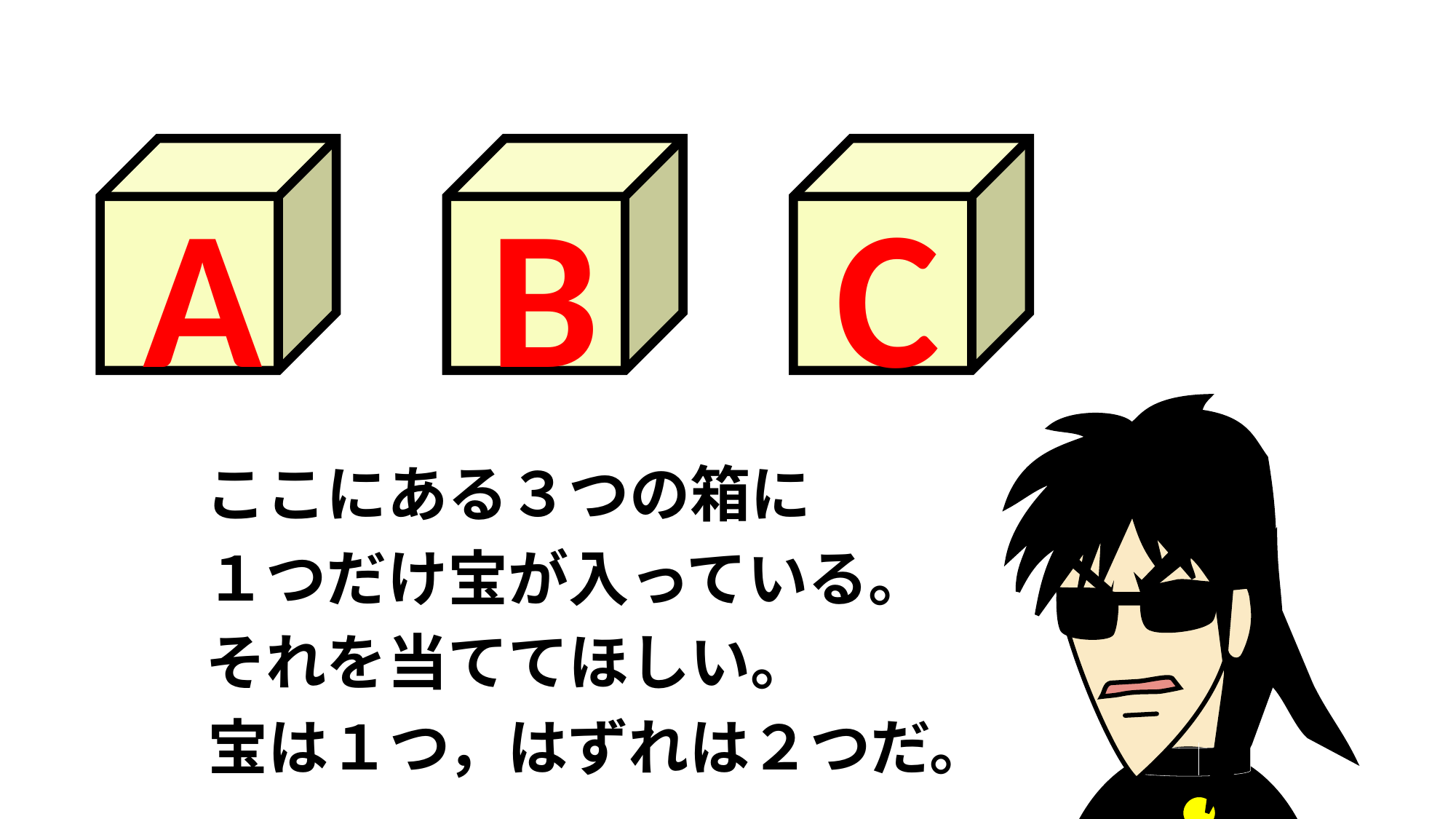

A

B

C

ここにある３つの箱に
１つだけ宝が入っている。
それを当ててほしい。
宝は１つ，はずれは２つだ。